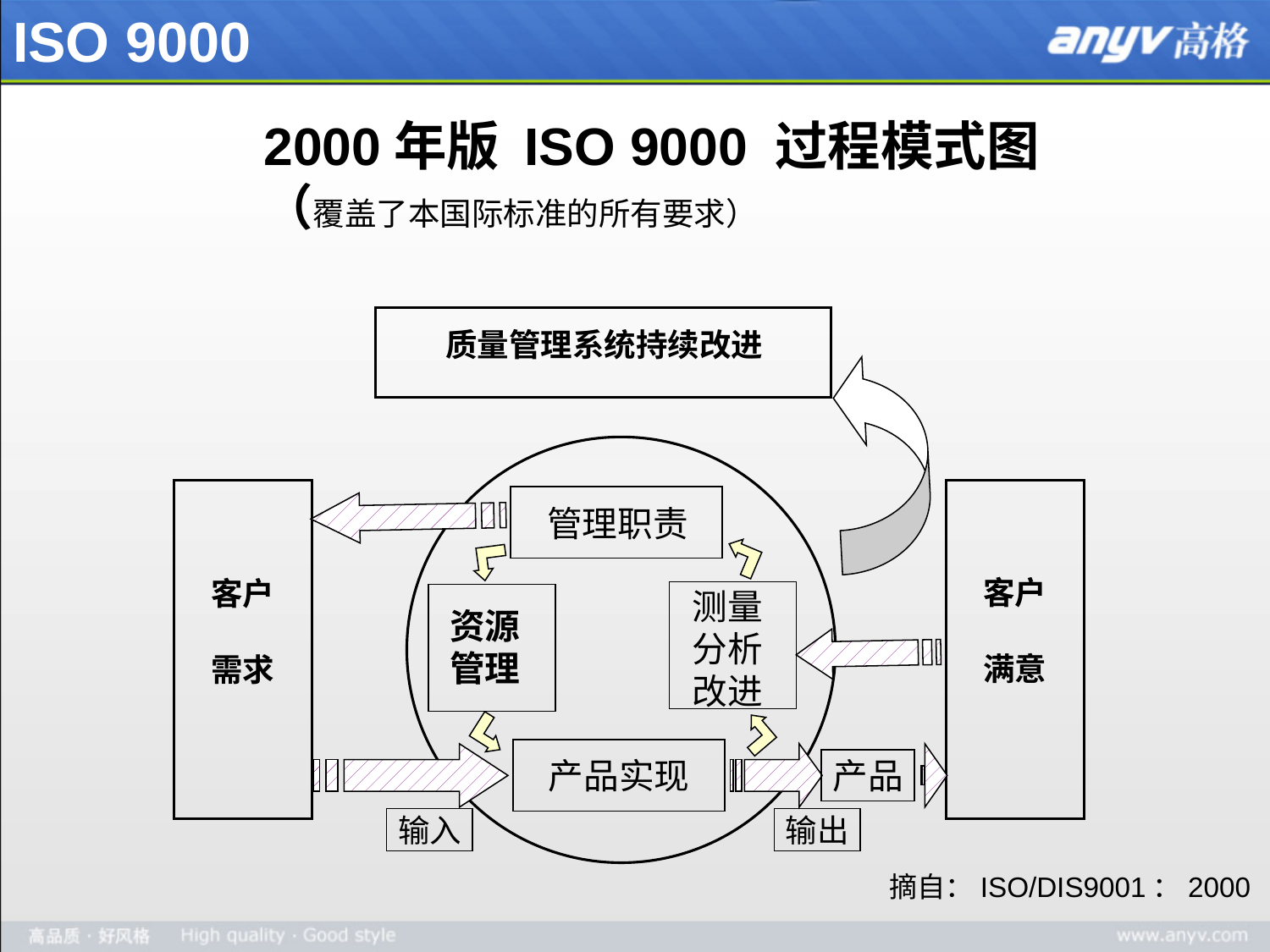

ISO 9000
2000年版 ISO 9000 过程模式图
（覆盖了本国际标准的所有要求）

质量管理系统持续改进

客户

满意

客户

需求

管理职责

测量
分析
改进

资源
管理

产品实现

产品

输入

输出

摘自：ISO/DIS9001：2000